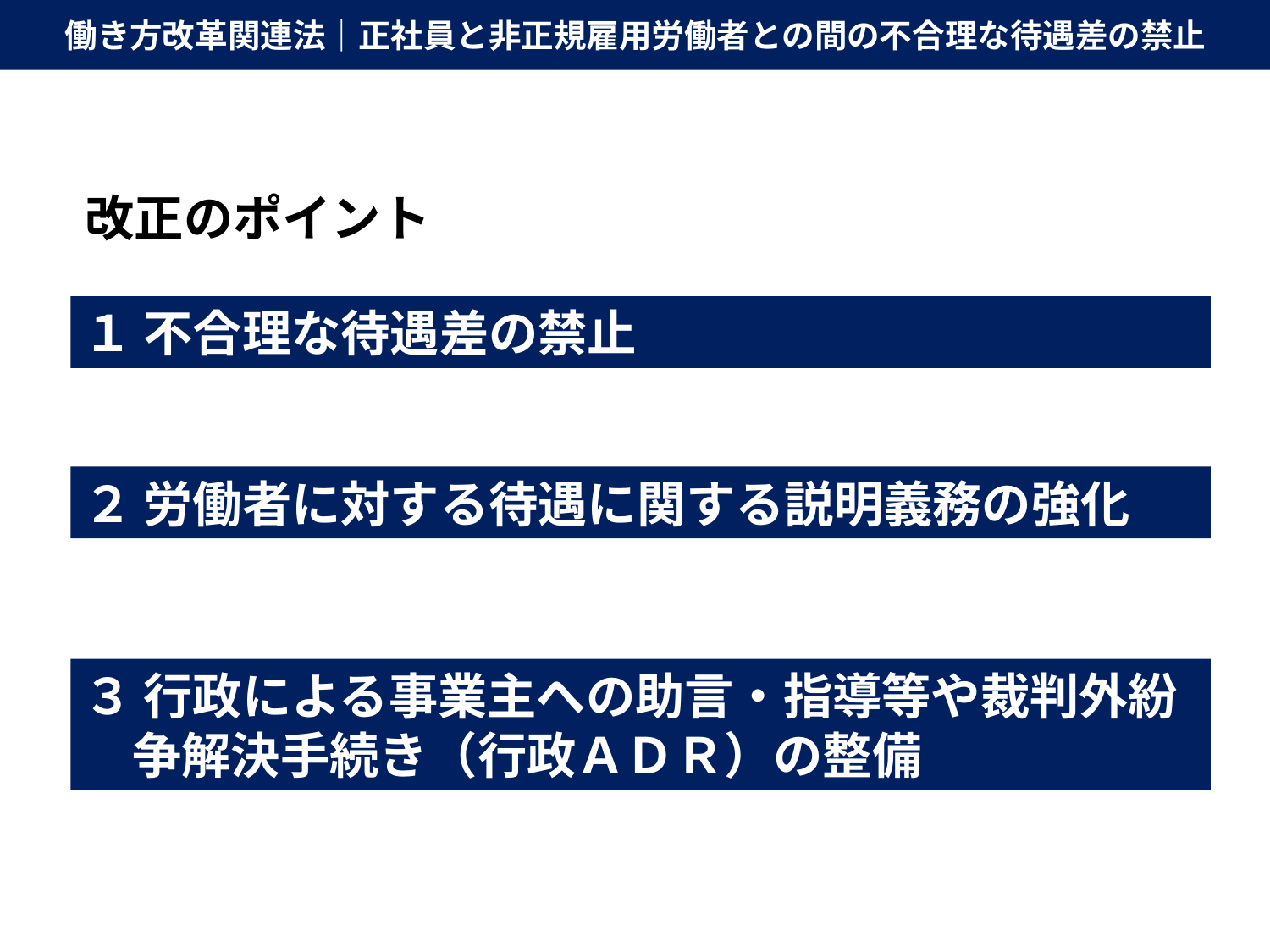

# 働き方改革関連法｜正社員と非正規雇用労働者との間の不合理な待遇差の禁止
改正のポイント
１ 不合理な待遇差の禁止
２ 労働者に対する待遇に関する説明義務の強化
３ 行政による事業主への助言・指導等や裁判外紛
　争解決手続き（行政ＡＤＲ）の整備